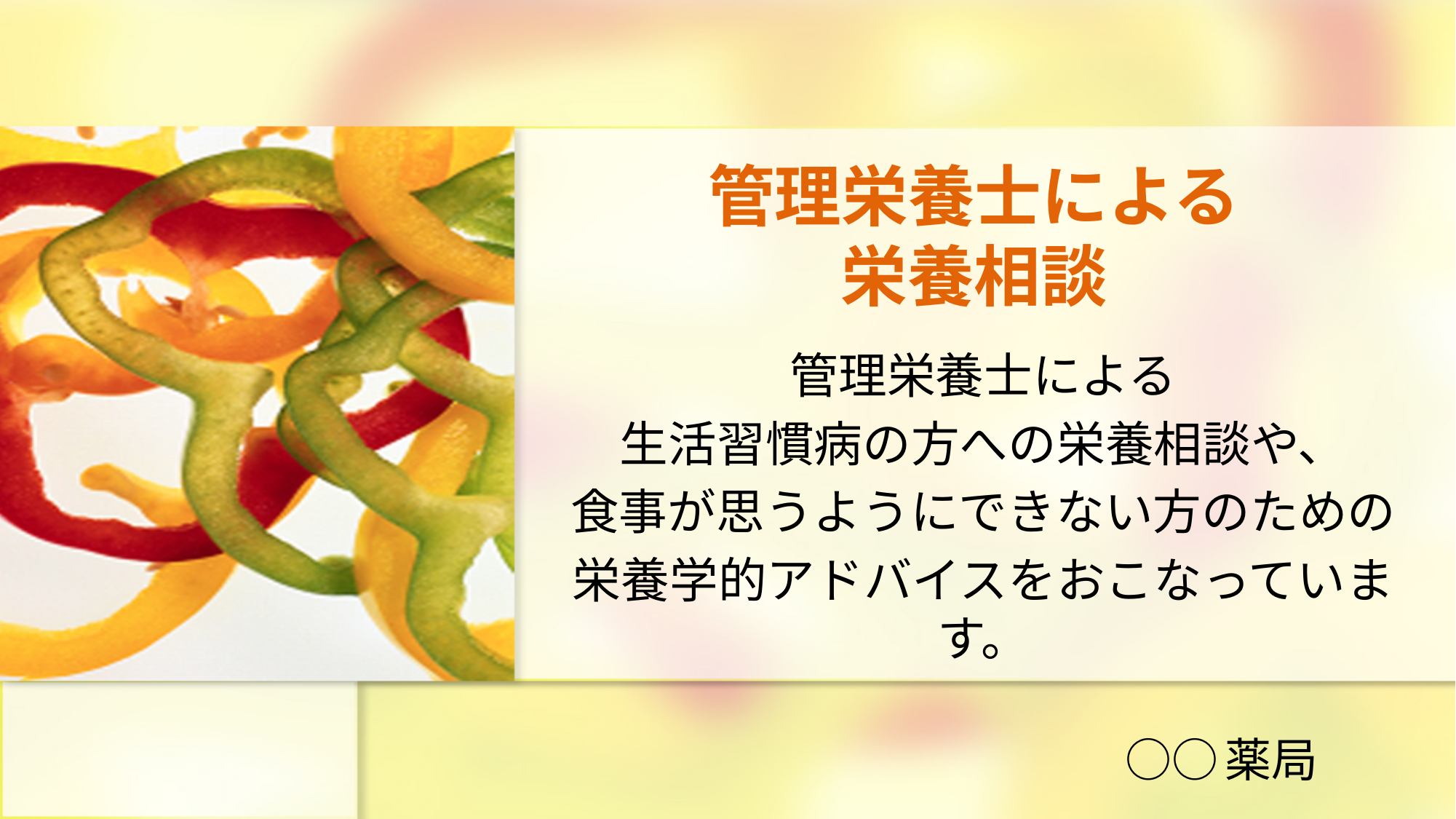

# 管理栄養士による 栄養相談
管理栄養士による
生活習慣病の方への栄養相談や、
食事が思うようにできない方のための
栄養学的アドバイスをおこなっています。
○○薬局